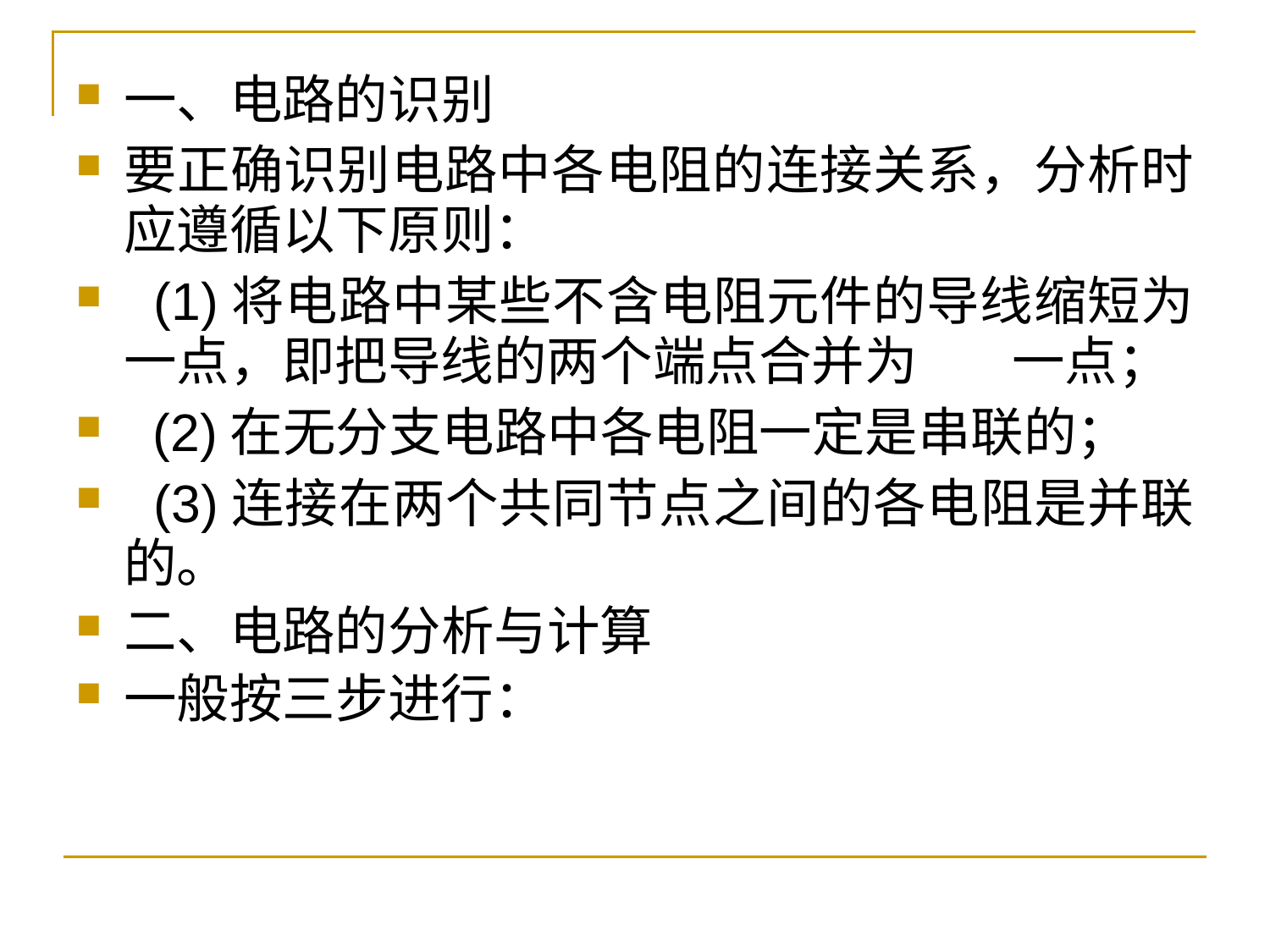

一、电路的识别
要正确识别电路中各电阻的连接关系，分析时应遵循以下原则：
  (1)将电路中某些不含电阻元件的导线缩短为一点，即把导线的两个端点合并为        一点；
  (2)在无分支电路中各电阻一定是串联的；
  (3)连接在两个共同节点之间的各电阻是并联的。
二、电路的分析与计算
一般按三步进行：